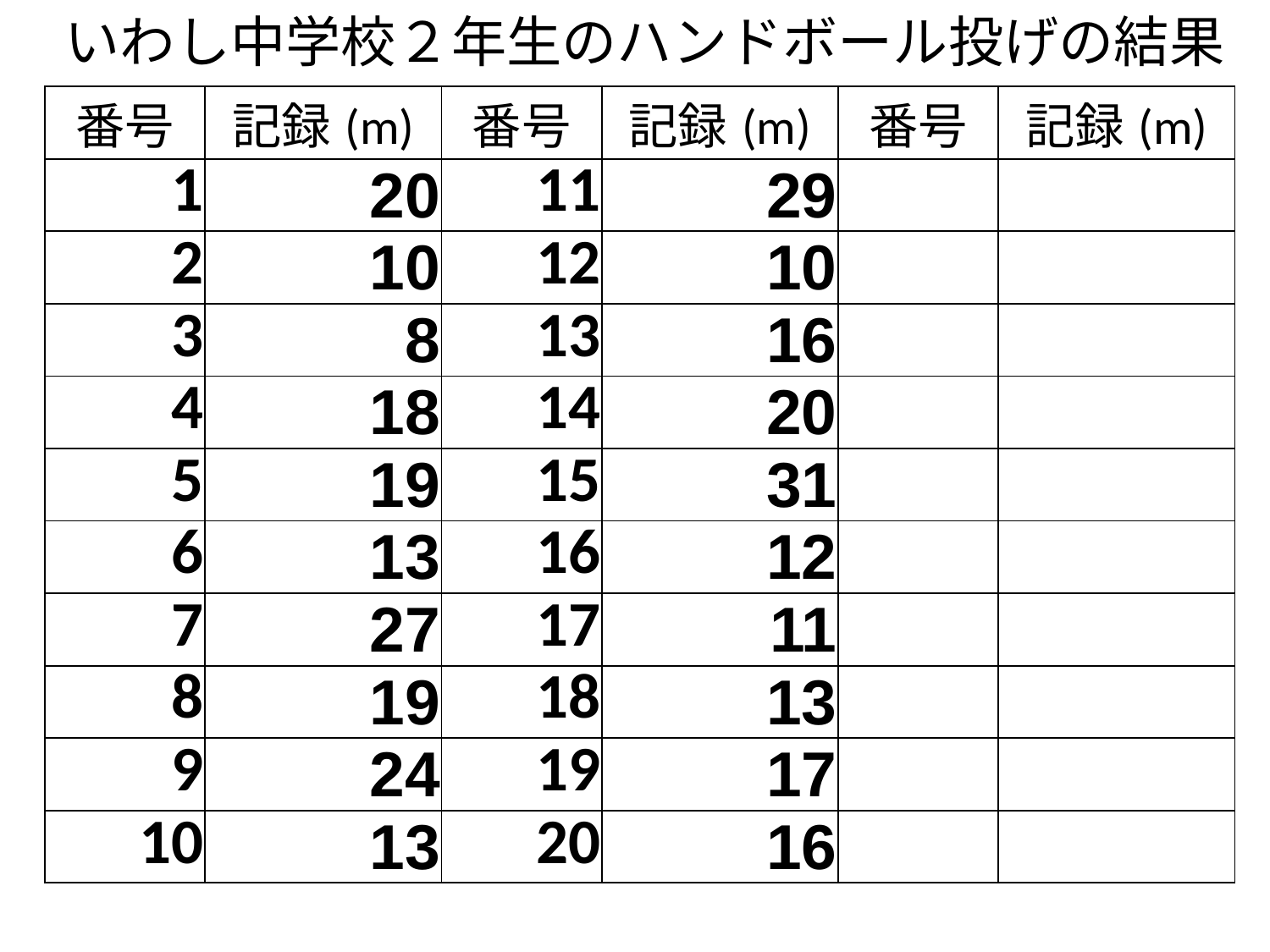

# いわし中学校２年生のハンドボール投げの結果
| 番号 | 記録(m) | 番号 | 記録(m) | 番号 | 記録(m) |
| --- | --- | --- | --- | --- | --- |
| 1 | 20 | 11 | 29 |  |  |
| 2 | 10 | 12 | 10 |  |  |
| 3 | 8 | 13 | 16 |  |  |
| 4 | 18 | 14 | 20 |  |  |
| 5 | 19 | 15 | 31 |  |  |
| 6 | 13 | 16 | 12 |  |  |
| 7 | 27 | 17 | 11 |  |  |
| 8 | 19 | 18 | 13 |  |  |
| 9 | 24 | 19 | 17 |  |  |
| 10 | 13 | 20 | 16 |  |  |